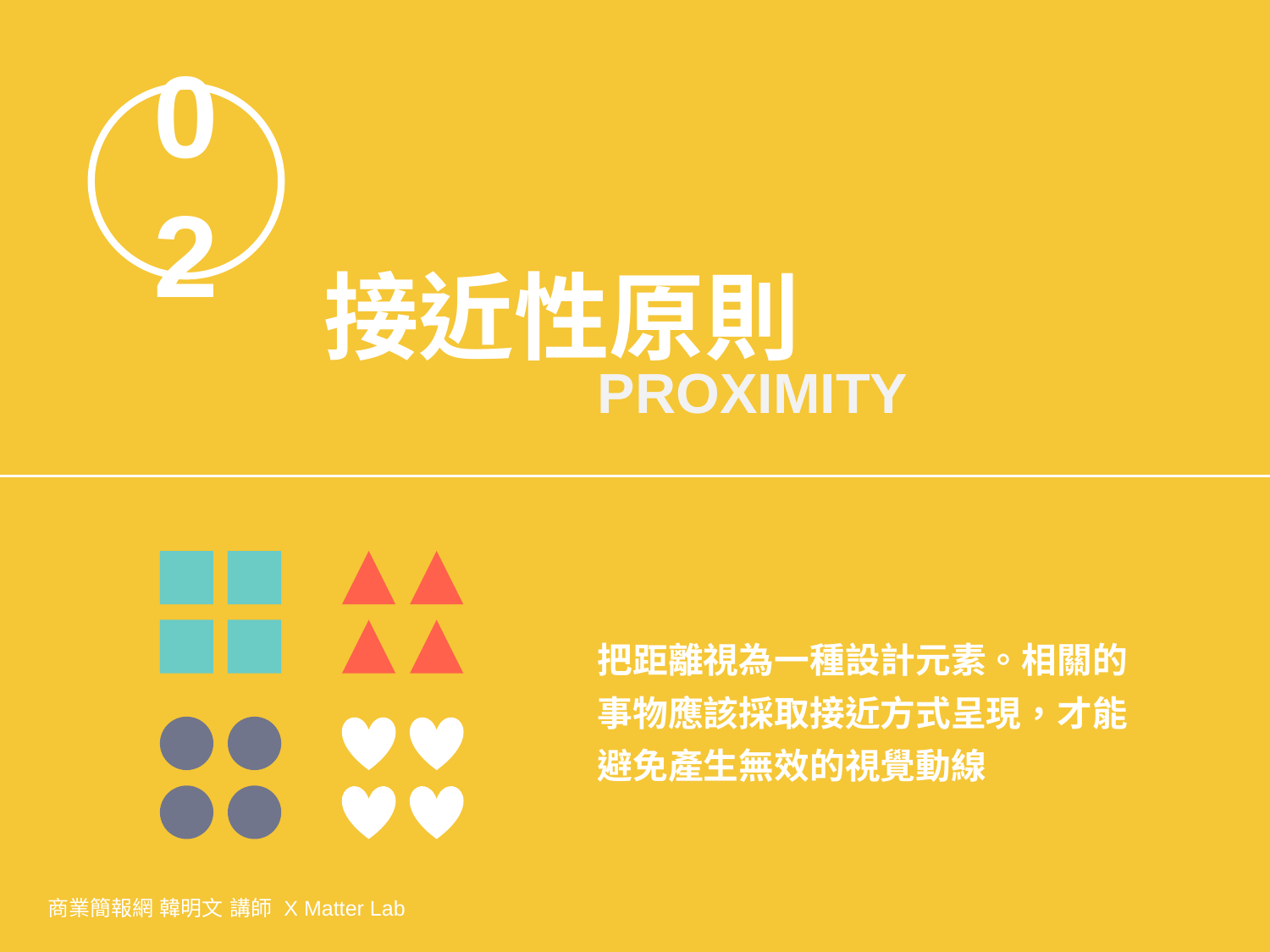

02
接近性原則
PROXIMITY

把距離視為一種設計元素。相關的事物應該採取接近方式呈現，才能避免產生無效的視覺動線

商業簡報網 韓明文 講師 X Matter Lab